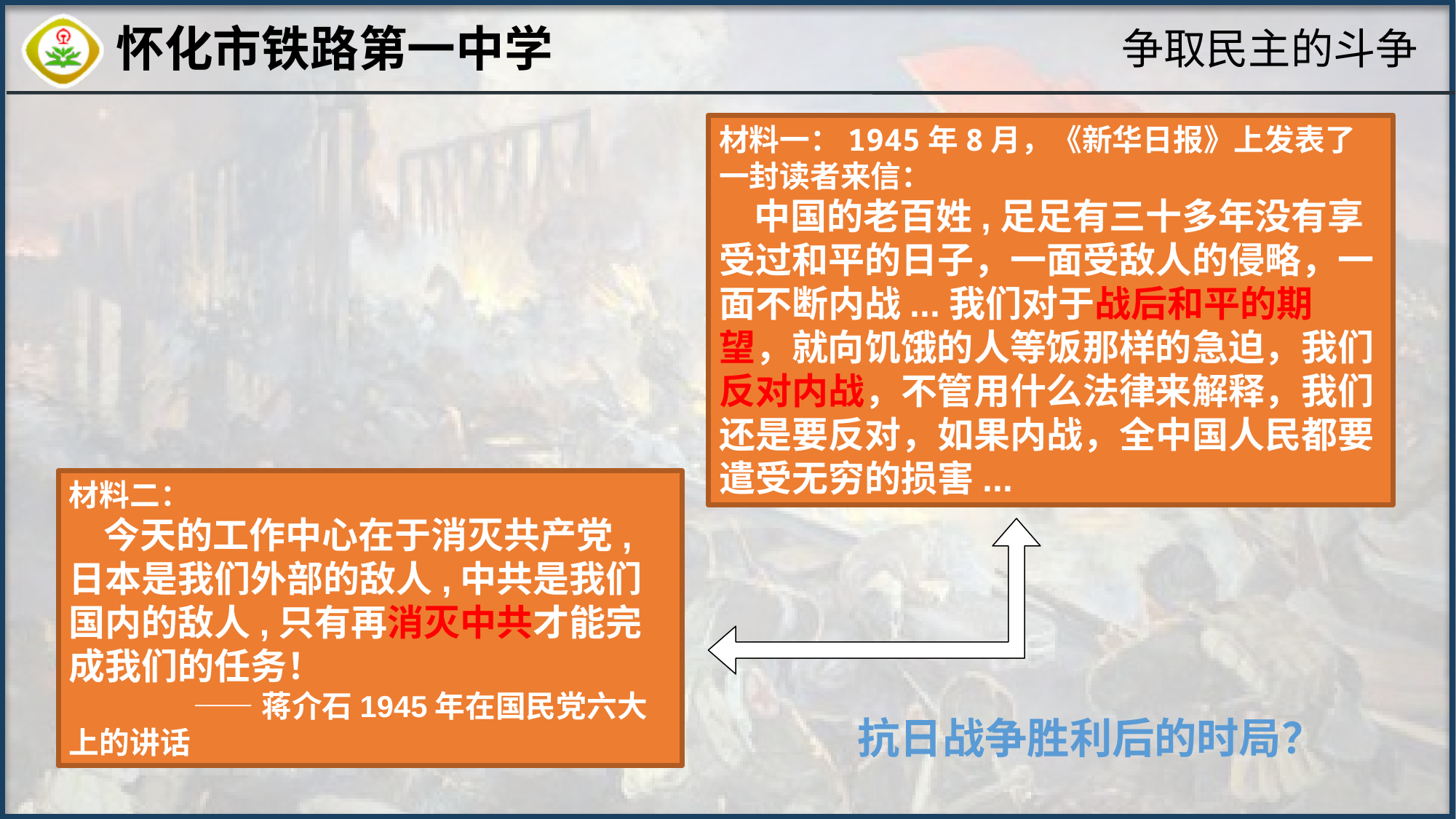

争取民主的斗争
材料一：1945年8月，《新华日报》上发表了一封读者来信：
    中国的老百姓,足足有三十多年没有享受过和平的日子，一面受敌人的侵略，一面不断内战...我们对于战后和平的期望，就向饥饿的人等饭那样的急迫，我们反对内战，不管用什么法律来解释，我们还是要反对，如果内战，全中国人民都要遣受无穷的损害...
材料二：
    今天的工作中心在于消灭共产党,日本是我们外部的敌人,中共是我们国内的敌人,只有再消灭中共才能完成我们的任务！
                  ——蒋介石1945年在国民党六大上的讲话

抗日战争胜利后的时局？